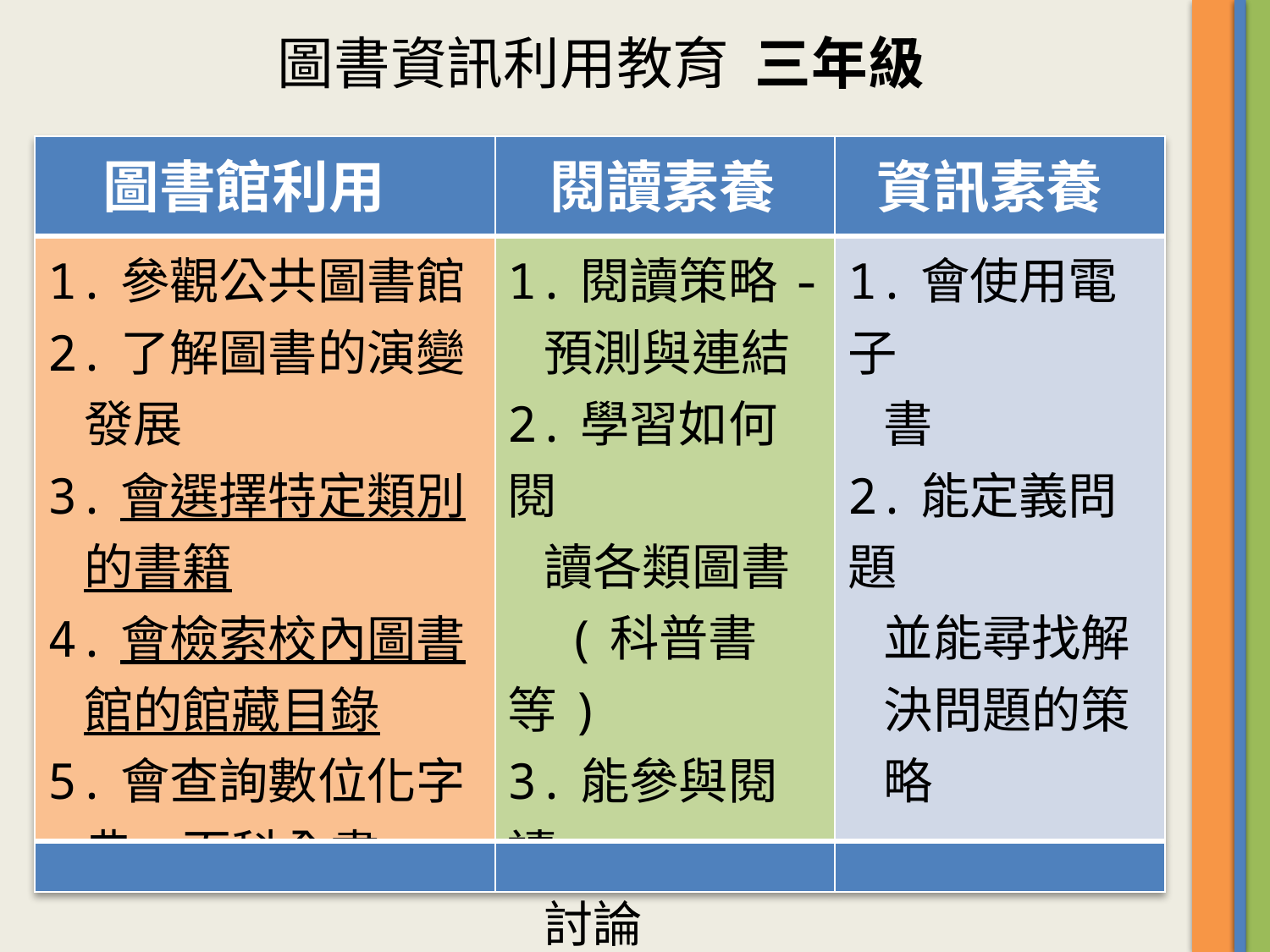

圖書資訊利用教育  三年級

| 圖書館利用 | 閱讀素養 | 資訊素養 |
| --- | --- | --- |
| 1.參觀公共圖書館 2.了解圖書的演變 發展 3.會選擇特定類別 的書籍 4.會檢索校內圖書 館的館藏目錄 5.會查詢數位化字 典、百科全書 | 1.閱讀策略- 預測與連結 2.學習如何閱 讀各類圖書 (科普書等) 3.能參與閱讀 討論 | 1.會使用電子 書 2.能定義問題 並能尋找解 決問題的策 略 |
|  |  |  |